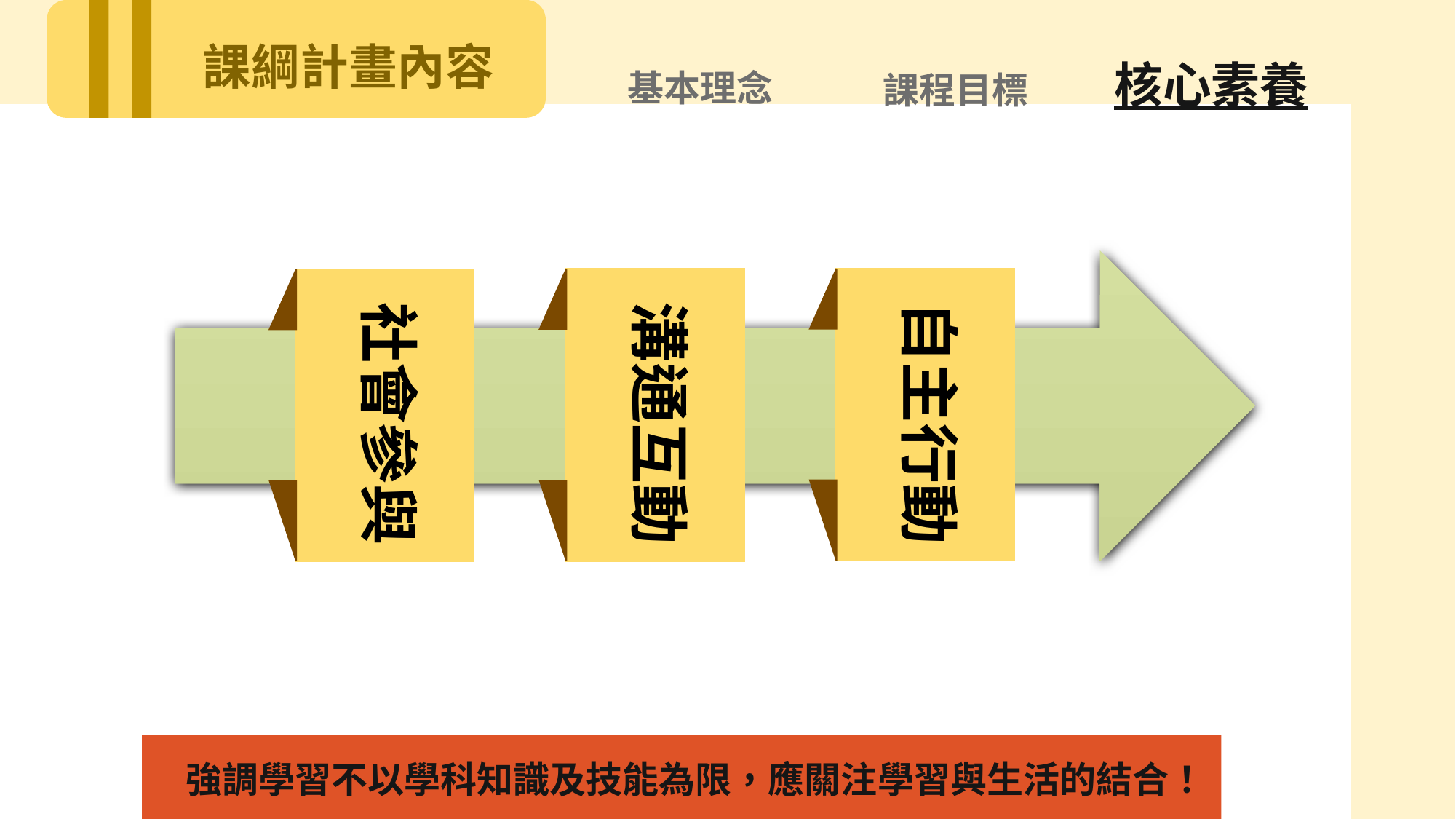

課綱計畫內容
核心素養
基本理念
課程目標

自主行動
溝通互動
社會參與

強調學習不以學科知識及技能為限，應關注學習與生活的結合！